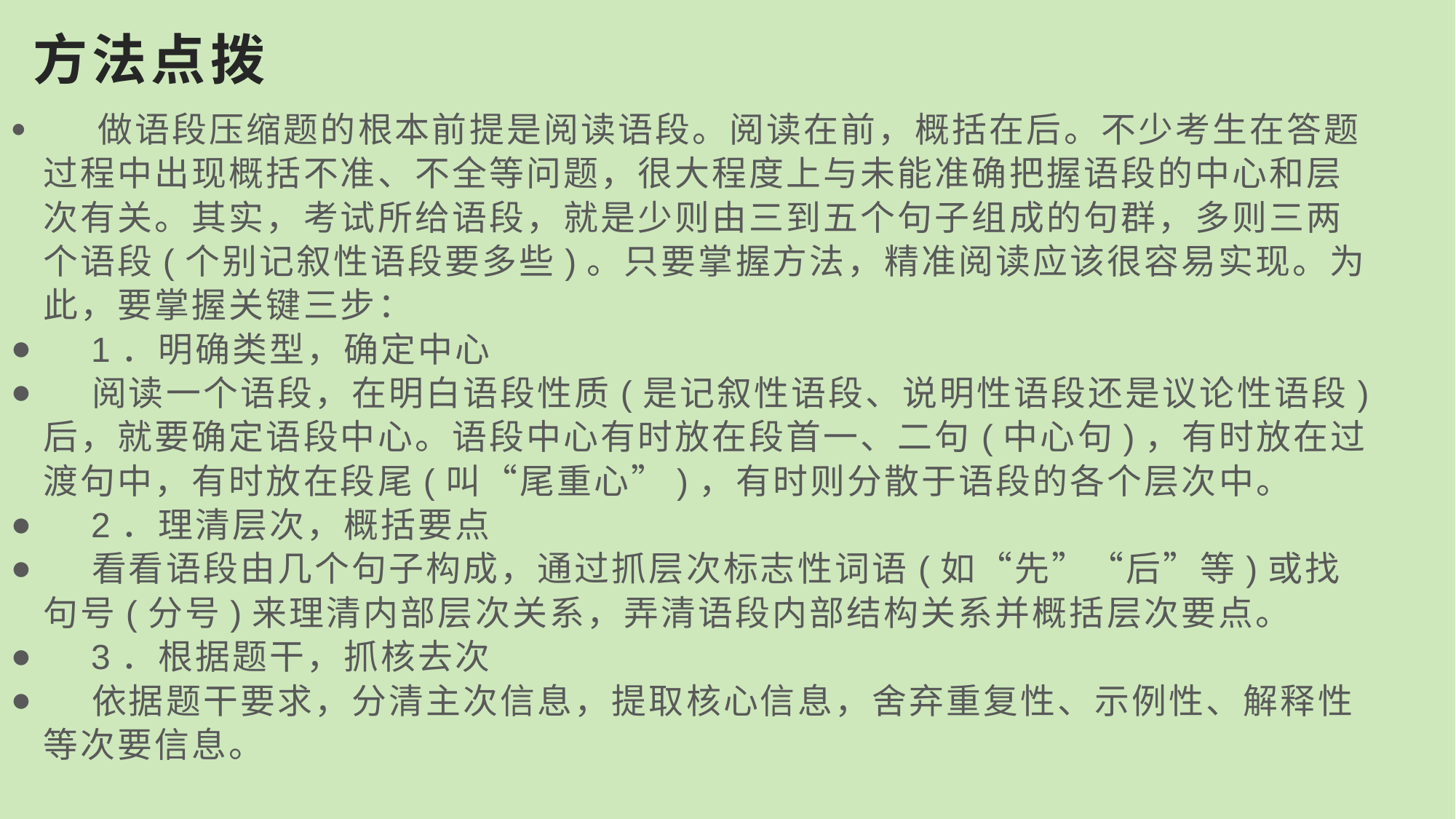

# 方法点拨
      做语段压缩题的根本前提是阅读语段。阅读在前，概括在后。不少考生在答题过程中出现概括不准、不全等问题，很大程度上与未能准确把握语段的中心和层次有关。其实，考试所给语段，就是少则由三到五个句子组成的句群，多则三两个语段(个别记叙性语段要多些)。只要掌握方法，精准阅读应该很容易实现。为此，要掌握关键三步：
    1．明确类型，确定中心
    阅读一个语段，在明白语段性质(是记叙性语段、说明性语段还是议论性语段)后，就要确定语段中心。语段中心有时放在段首一、二句(中心句)，有时放在过渡句中，有时放在段尾(叫“尾重心”)，有时则分散于语段的各个层次中。
    2．理清层次，概括要点
    看看语段由几个句子构成，通过抓层次标志性词语(如“先”“后”等)或找句号(分号)来理清内部层次关系，弄清语段内部结构关系并概括层次要点。
    3．根据题干，抓核去次
    依据题干要求，分清主次信息，提取核心信息，舍弃重复性、示例性、解释性等次要信息。